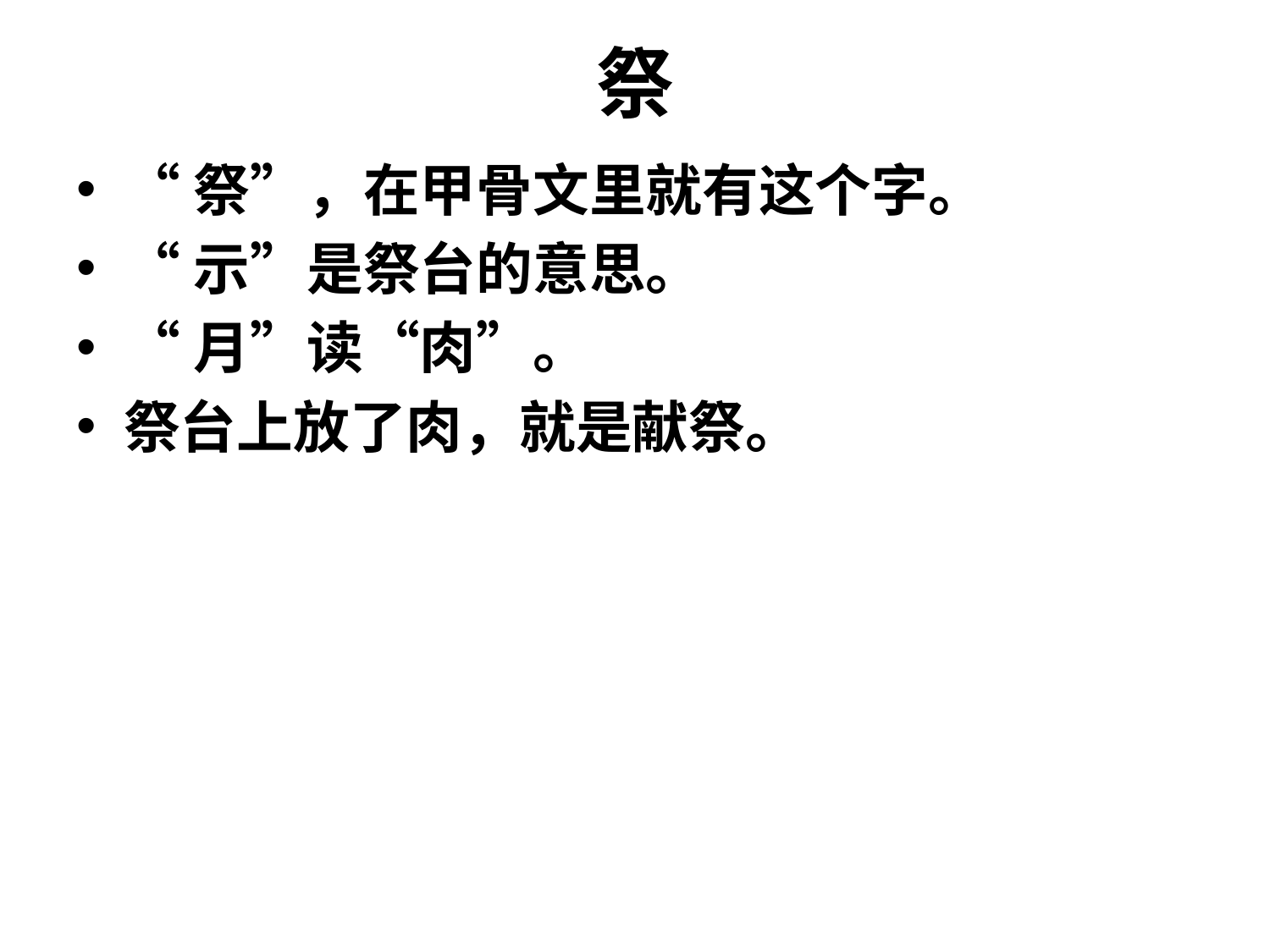

# 祭
“祭”，在甲骨文里就有这个字。
“示”是祭台的意思。
“月”读“肉”。
祭台上放了肉，就是献祭。